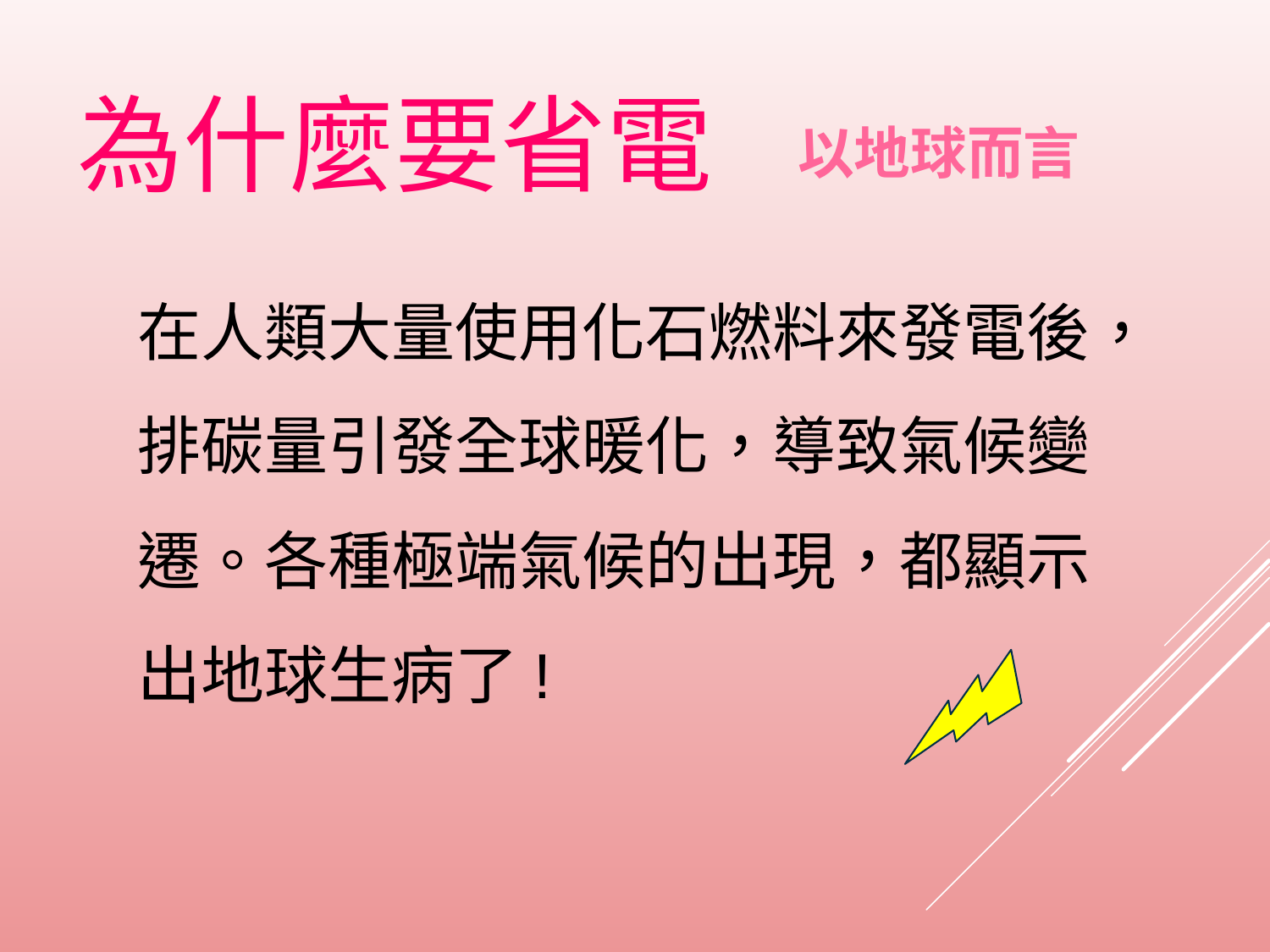

為什麼要省電
# 以地球而言
在人類大量使用化石燃料來發電後，排碳量引發全球暖化，導致氣候變遷。各種極端氣候的出現，都顯示出地球生病了!